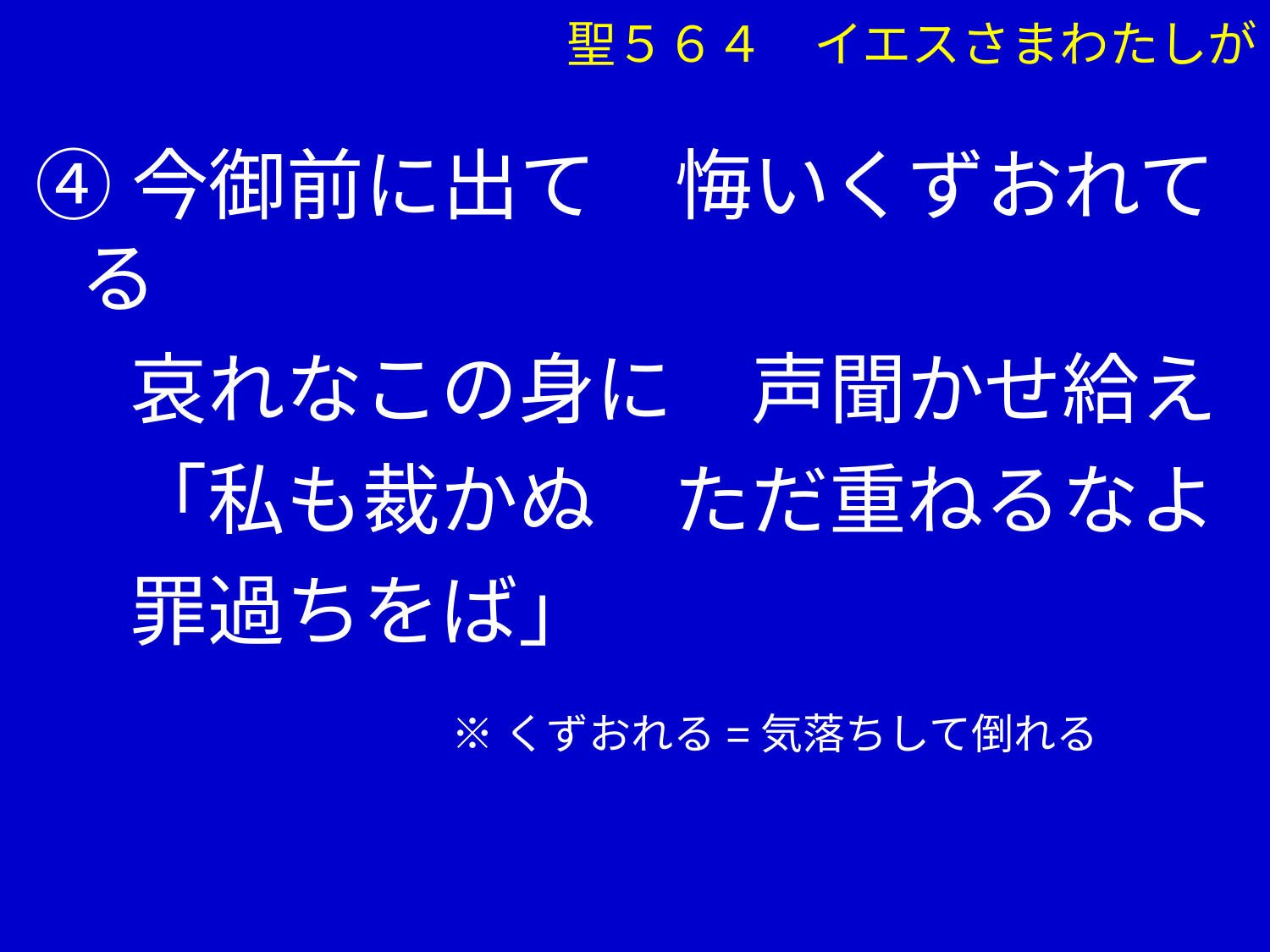

聖５６４　イエスさまわたしが
④今御前に出て　悔いくずおれてる
　 哀れなこの身に　声聞かせ給え
　 「私も裁かぬ　ただ重ねるなよ
　 罪過ちをば」
                        ※くずおれる=気落ちして倒れる